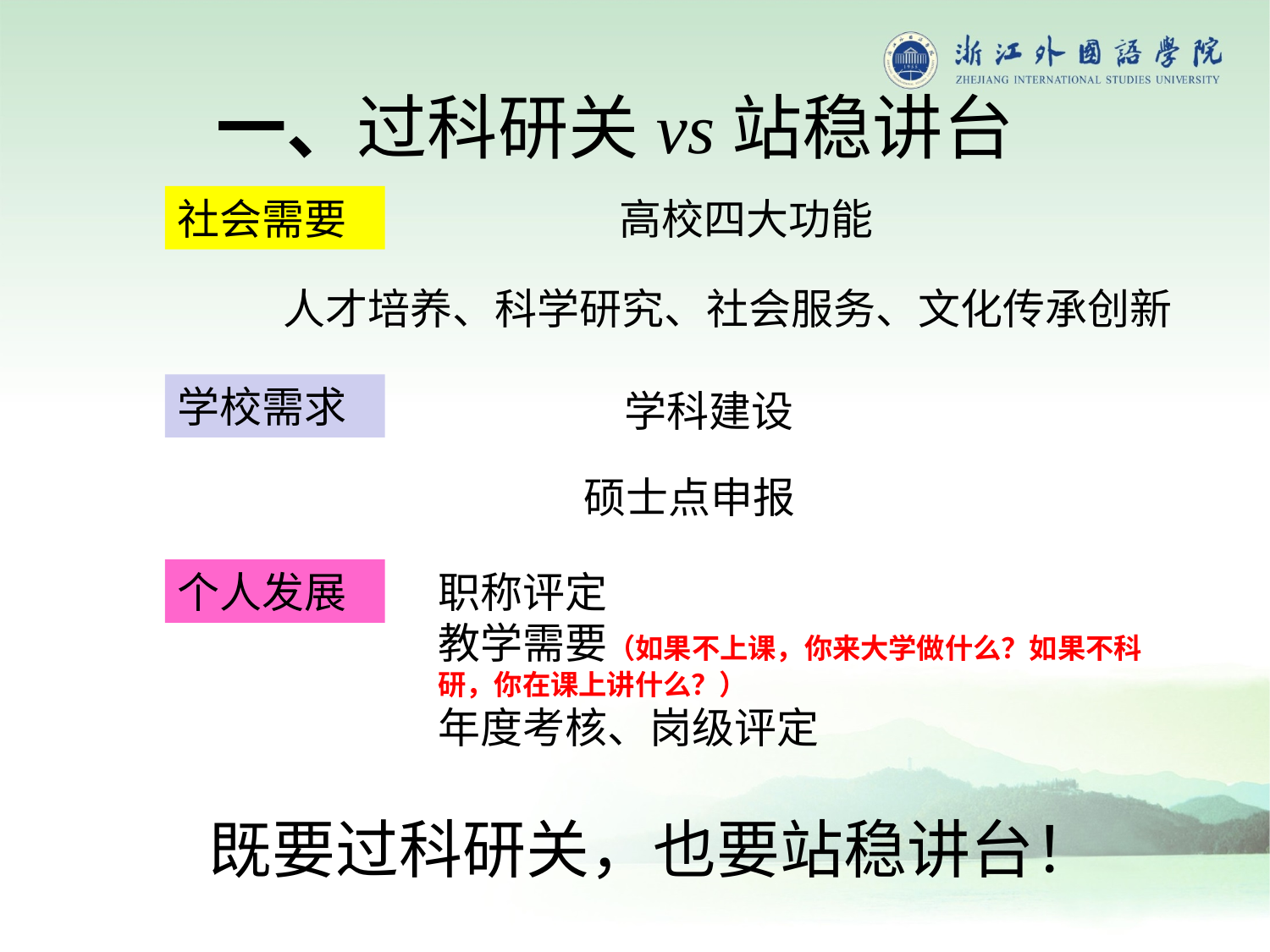

一、过科研关vs站稳讲台
社会需要
高校四大功能
人才培养、科学研究、社会服务、文化传承创新
学校需求
学科建设
硕士点申报
个人发展
职称评定
教学需要（如果不上课，你来大学做什么？如果不科研，你在课上讲什么？）
年度考核、岗级评定
既要过科研关，也要站稳讲台！